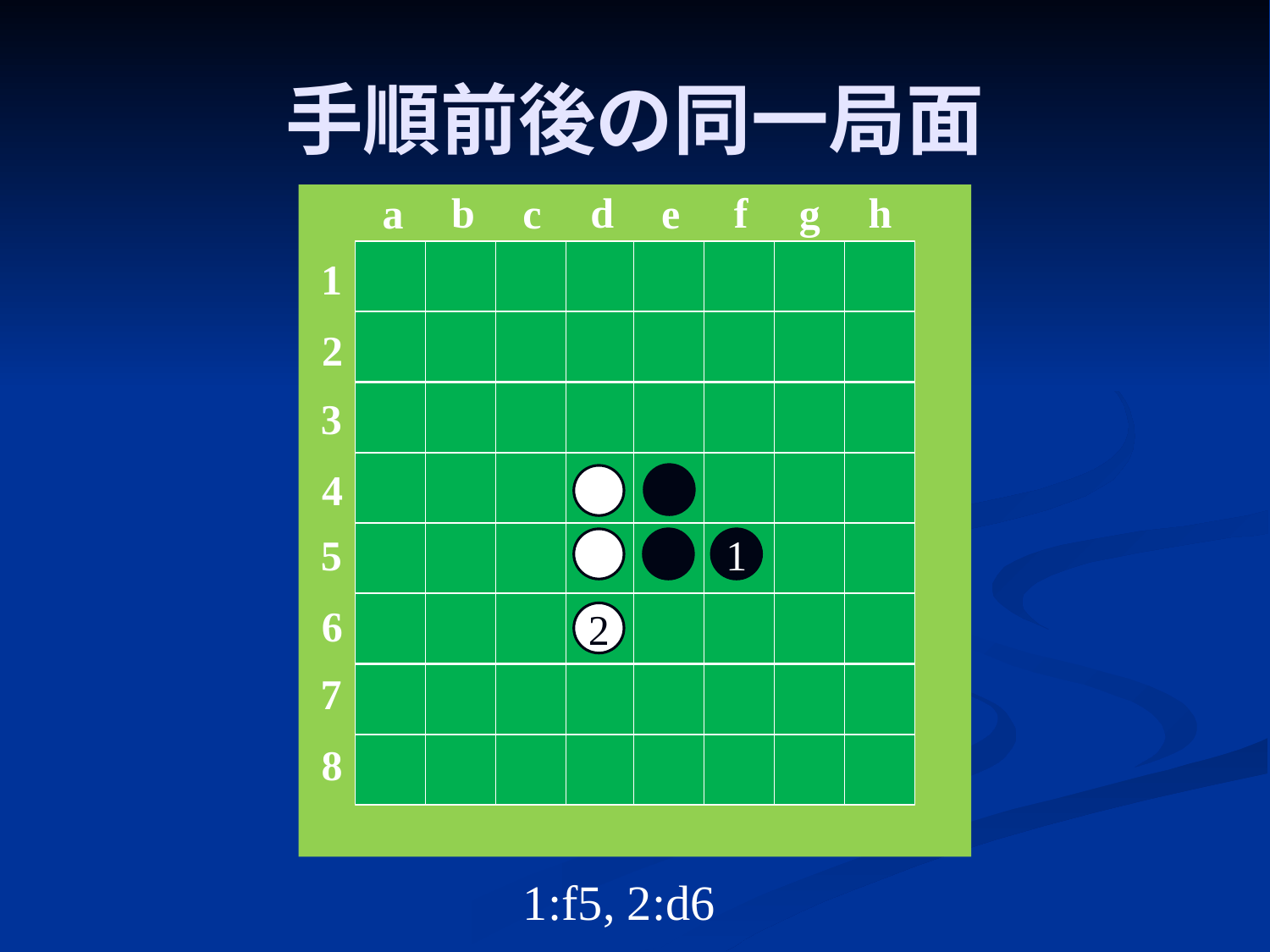

# 手順前後の同一局面
d
h
b
f
c
g
a
e

1
2
3
4
●
5
6
2
7
8

●
1
1:f5, 2:d6